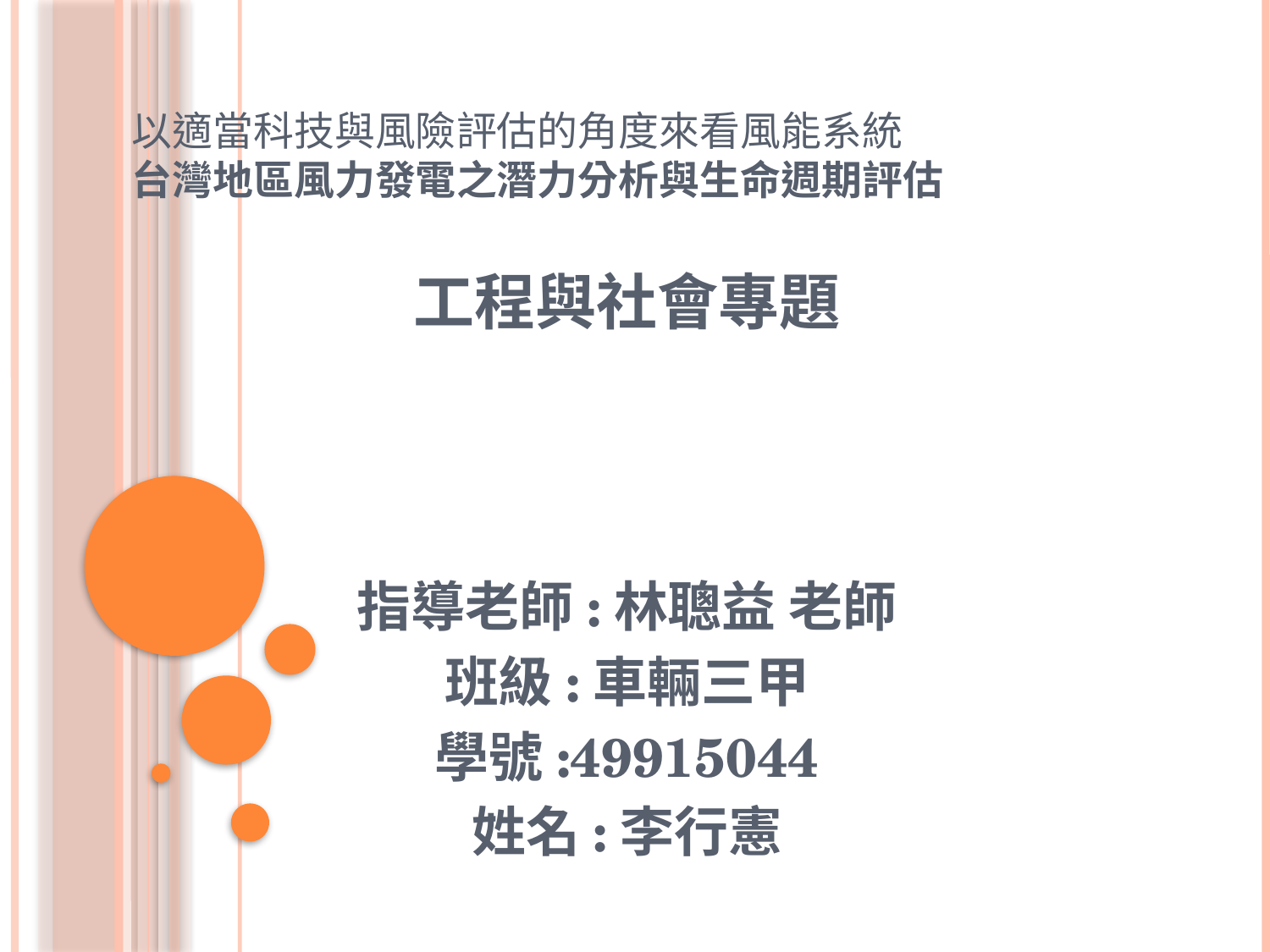

# 以適當科技與風險評估的角度來看風能系統 台灣地區風力發電之潛力分析與生命週期評估
工程與社會專題

指導老師:林聰益 老師
班級:車輛三甲
學號:49915044
姓名:李行憲